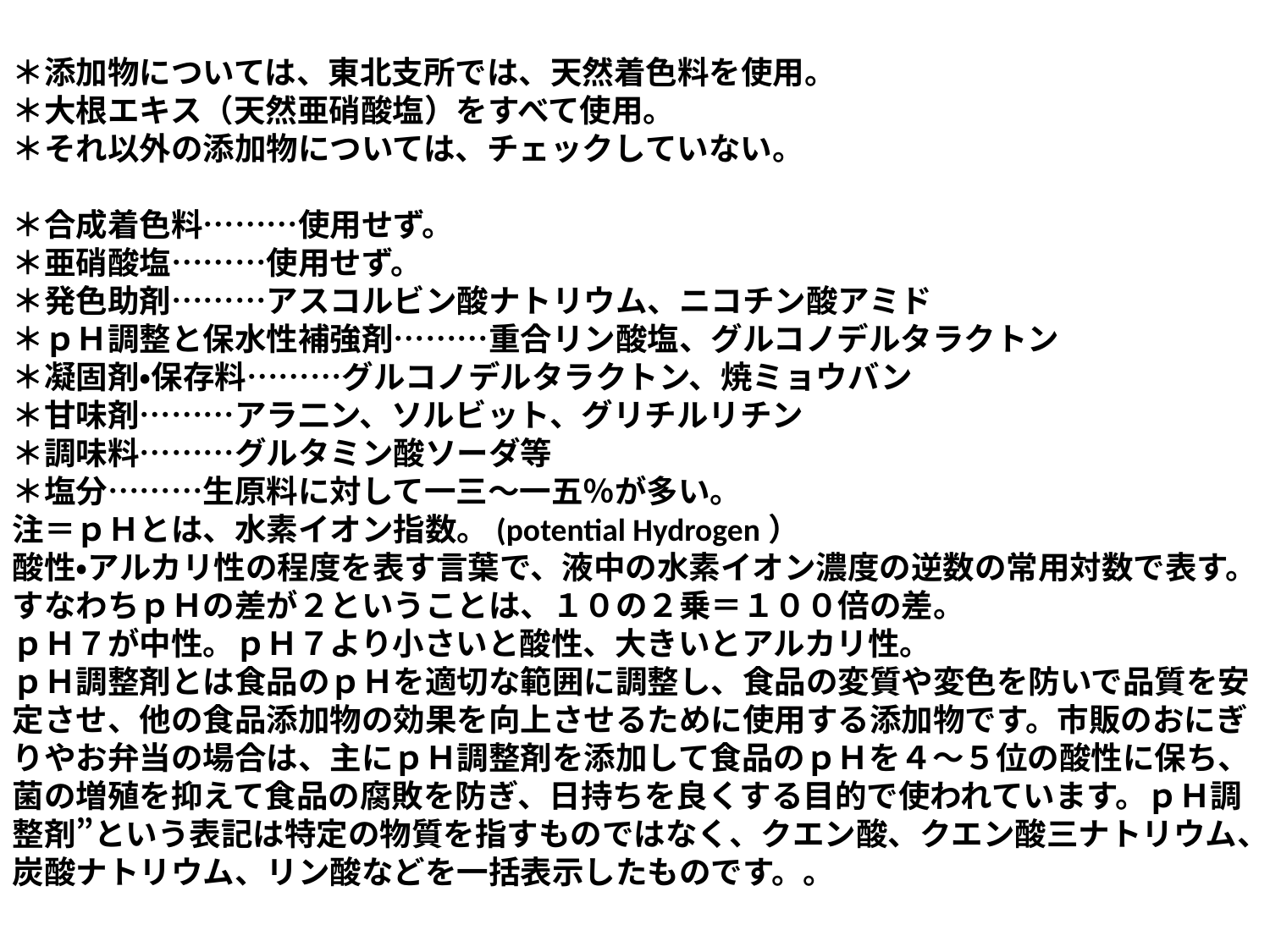

＊添加物については、東北支所では、天然着色料を使用。
＊大根エキス（天然亜硝酸塩）をすべて使用。
＊それ以外の添加物については、チェックしていない。

＊合成着色料………使用せず。
＊亜硝酸塩………使用せず。
＊発色助剤………アスコルビン酸ナトリウム、ニコチン酸アミド
＊ｐＨ調整と保水性補強剤………重合リン酸塩、グルコノデルタラクトン
＊凝固剤・保存料………グルコノデルタラクトン、焼ミョウバン
＊甘味剤………アラ二ン、ソルビット、グリチルリチン
＊調味料………グルタミン酸ソーダ等
＊塩分………生原料に対して一三～一五％が多い。
注＝ｐＨとは、水素イオン指数。(potential Hydrogen）
酸性・アルカリ性の程度を表す言葉で、液中の水素イオン濃度の逆数の常用対数で表す。
すなわちｐＨの差が２ということは、１０の２乗＝１００倍の差。
ｐＨ７が中性。ｐＨ７より小さいと酸性、大きいとアルカリ性。
ｐＨ調整剤とは食品のｐＨを適切な範囲に調整し、食品の変質や変色を防いで品質を安定させ、他の食品添加物の効果を向上させるために使用する添加物です。市販のおにぎりやお弁当の場合は、主にｐＨ調整剤を添加して食品のｐＨを４～５位の酸性に保ち、菌の増殖を抑えて食品の腐敗を防ぎ、日持ちを良くする目的で使われています。ｐＨ調整剤”という表記は特定の物質を指すものではなく、クエン酸、クエン酸三ナトリウム、炭酸ナトリウム、リン酸などを一括表示したものです。。